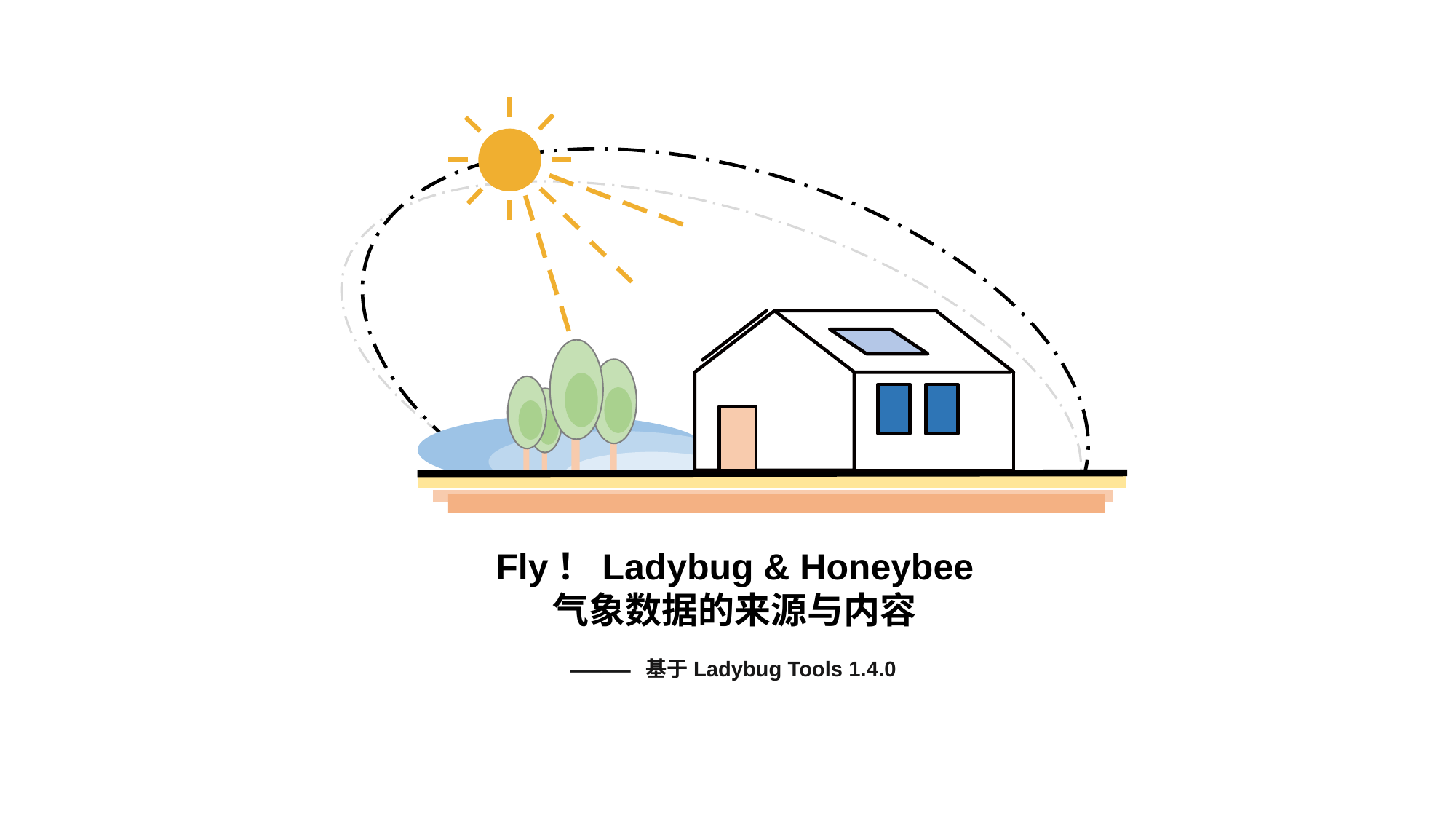

Fly！Ladybug & Honeybee
气象数据的来源与内容
——
基于Ladybug Tools 1.4.0
孤岛Studio